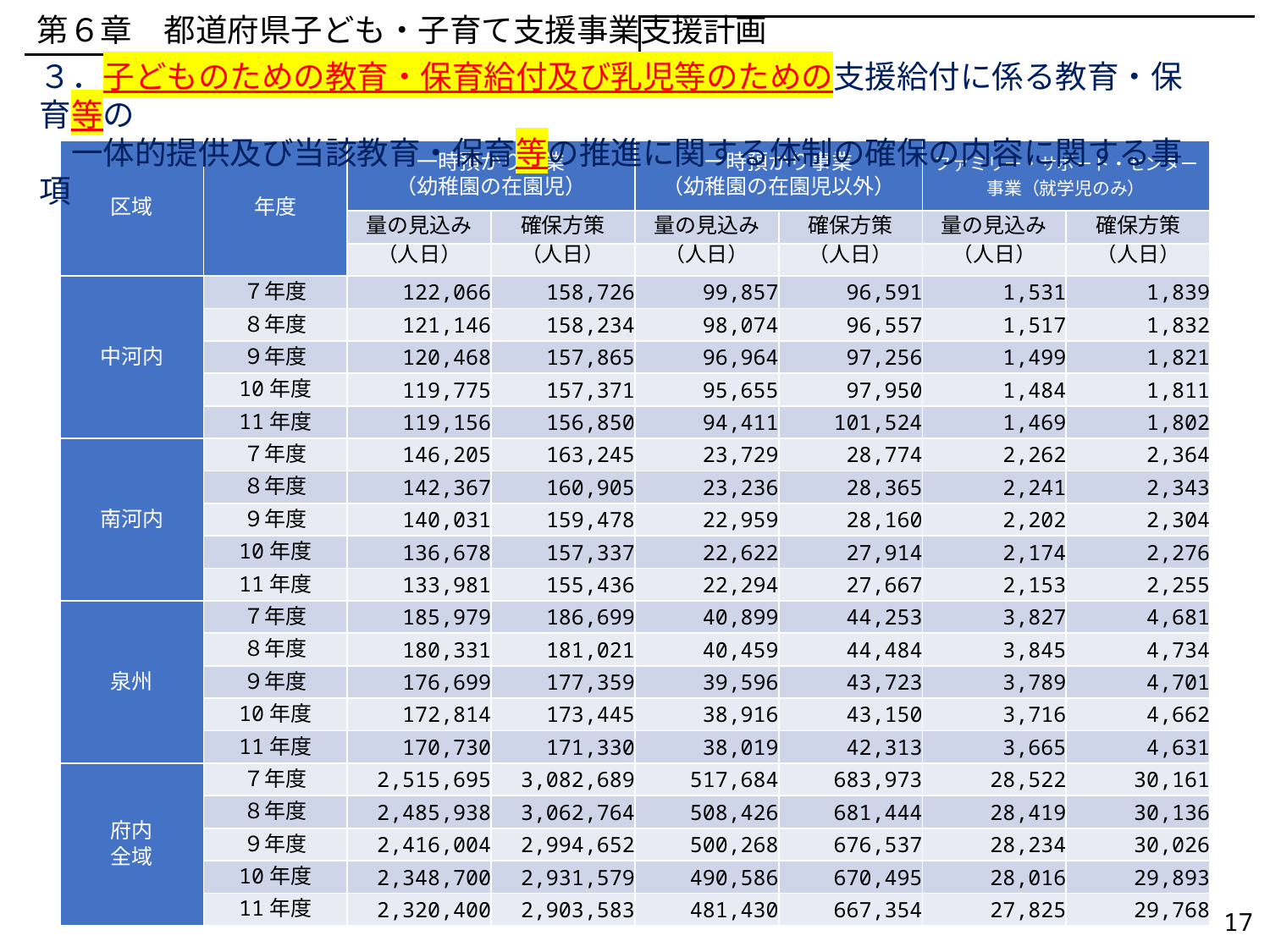

第６章　都道府県子ども・子育て支援事業支援計画

３．子どものための教育・保育給付及び乳児等のための支援給付に係る教育・保育等の
　一体的提供及び当該教育・保育等の推進に関する体制の確保の内容に関する事項
| 区域 | 年度 | 一時預かり事業 （幼稚園の在園児） |  | 一時預かり事業 （幼稚園の在園児以外） |  | ファミリー・サポート・センター事業（就学児のみ） |  |
| --- | --- | --- | --- | --- | --- | --- | --- |
|  |  | 量の見込み | 確保方策 | 量の見込み | 確保方策 | 量の見込み | 確保方策 |
|  |  | （人日） | （人日） | （人日） | （人日） | （人日） | （人日） |
| 中河内 | ７年度 | 122,066 | 158,726 | 99,857 | 96,591 | 1,531 | 1,839 |
|  | ８年度 | 121,146 | 158,234 | 98,074 | 96,557 | 1,517 | 1,832 |
|  | ９年度 | 120,468 | 157,865 | 96,964 | 97,256 | 1,499 | 1,821 |
|  | 10年度 | 119,775 | 157,371 | 95,655 | 97,950 | 1,484 | 1,811 |
|  | 11年度 | 119,156 | 156,850 | 94,411 | 101,524 | 1,469 | 1,802 |
| 南河内 | ７年度 | 146,205 | 163,245 | 23,729 | 28,774 | 2,262 | 2,364 |
|  | ８年度 | 142,367 | 160,905 | 23,236 | 28,365 | 2,241 | 2,343 |
|  | ９年度 | 140,031 | 159,478 | 22,959 | 28,160 | 2,202 | 2,304 |
|  | 10年度 | 136,678 | 157,337 | 22,622 | 27,914 | 2,174 | 2,276 |
|  | 11年度 | 133,981 | 155,436 | 22,294 | 27,667 | 2,153 | 2,255 |
| 泉州 | ７年度 | 185,979 | 186,699 | 40,899 | 44,253 | 3,827 | 4,681 |
|  | ８年度 | 180,331 | 181,021 | 40,459 | 44,484 | 3,845 | 4,734 |
|  | ９年度 | 176,699 | 177,359 | 39,596 | 43,723 | 3,789 | 4,701 |
|  | 10年度 | 172,814 | 173,445 | 38,916 | 43,150 | 3,716 | 4,662 |
|  | 11年度 | 170,730 | 171,330 | 38,019 | 42,313 | 3,665 | 4,631 |
| 府内 全域 | ７年度 | 2,515,695 | 3,082,689 | 517,684 | 683,973 | 28,522 | 30,161 |
|  | ８年度 | 2,485,938 | 3,062,764 | 508,426 | 681,444 | 28,419 | 30,136 |
|  | ９年度 | 2,416,004 | 2,994,652 | 500,268 | 676,537 | 28,234 | 30,026 |
|  | 10年度 | 2,348,700 | 2,931,579 | 490,586 | 670,495 | 28,016 | 29,893 |
|  | 11年度 | 2,320,400 | 2,903,583 | 481,430 | 667,354 | 27,825 | 29,768 |
17